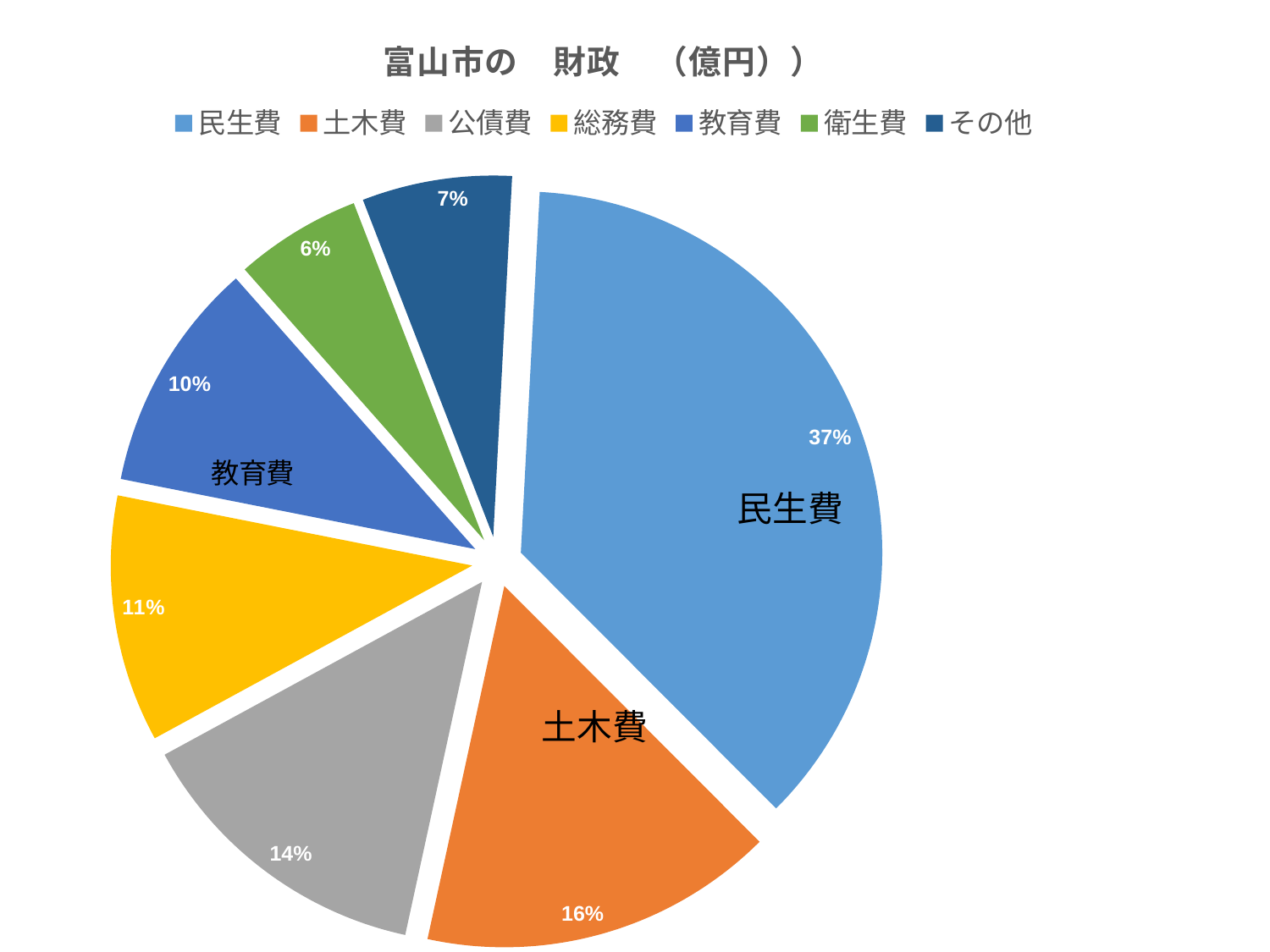

### Chart: 富山市の　財政　（億円））

| Category | 金額（億円） |
|---|---|
| 民生費 | 591.0 |
| 土木費 | 256.0 |
| 公債費 | 220.0 |
| 総務費 | 178.0 |
| 教育費 | 167.0 |
| 衛生費 | 91.0 |
| その他 | 108.0 |